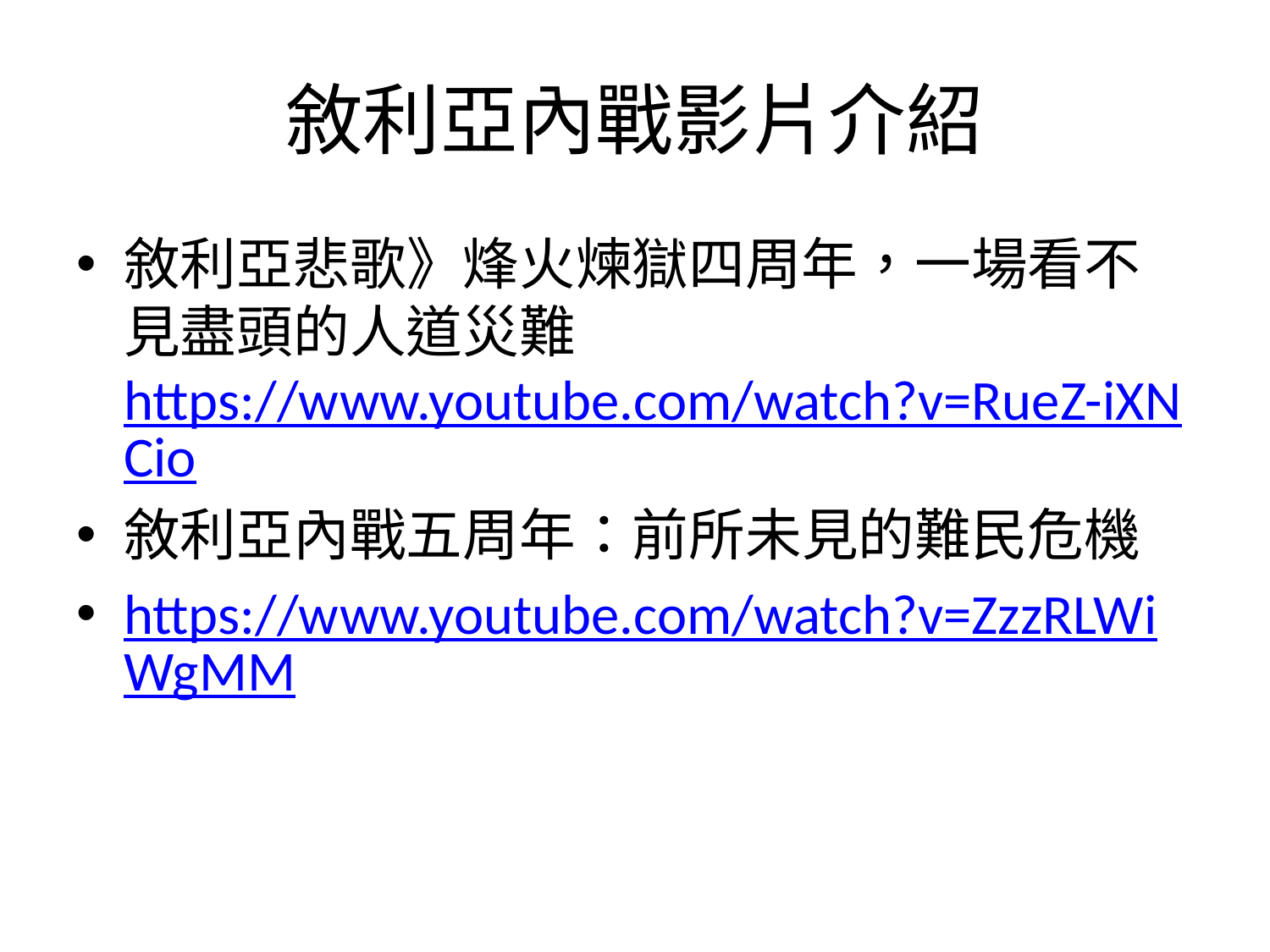

# 敘利亞內戰影片介紹
敘利亞悲歌》烽火煉獄四周年，一場看不見盡頭的人道災難https://www.youtube.com/watch?v=RueZ-iXNCio
敘利亞內戰五周年：前所未見的難民危機
https://www.youtube.com/watch?v=ZzzRLWiWgMM